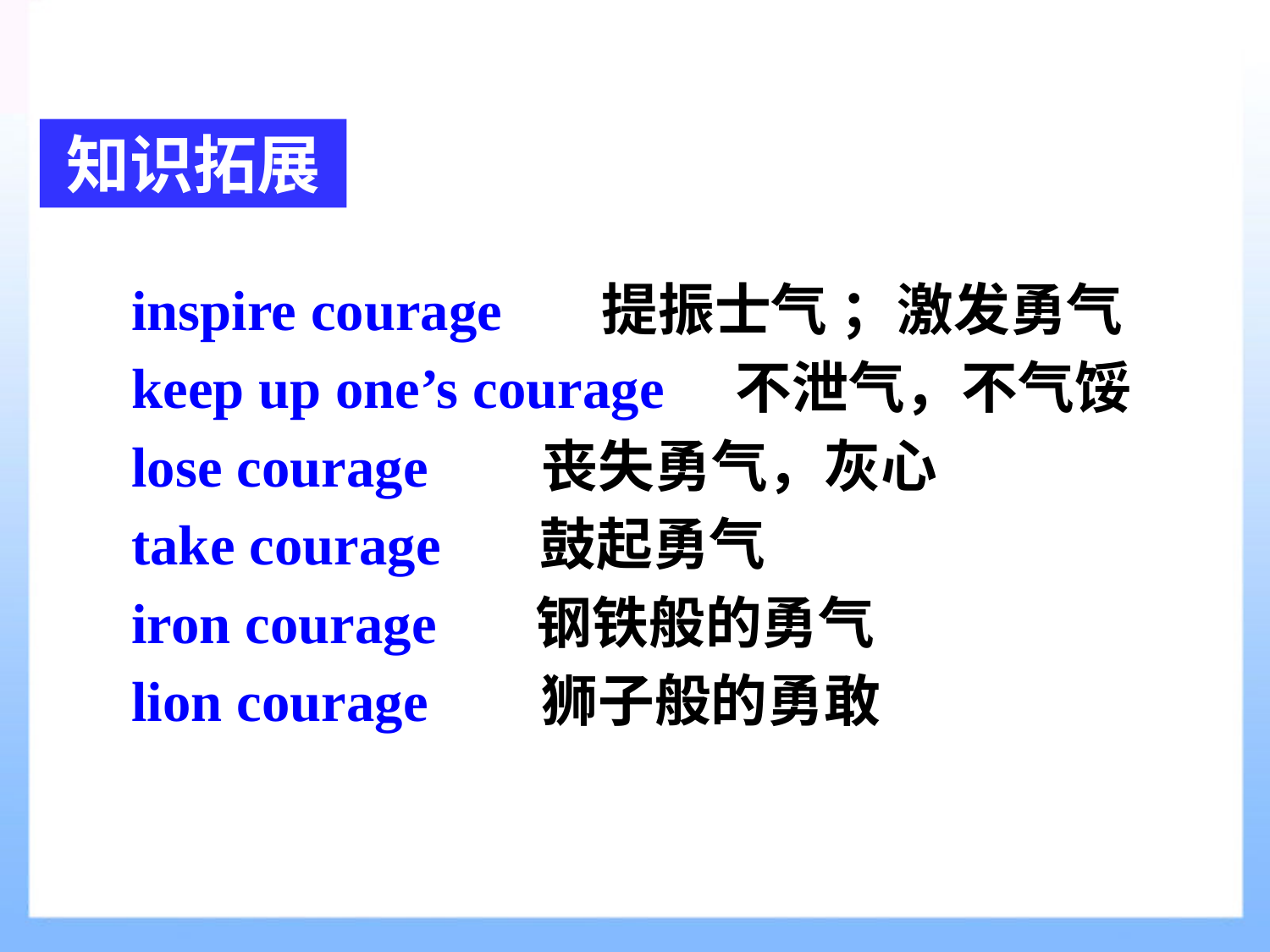

知识拓展
inspire courage      提振士气 ；激发勇气
keep up one’s courage    不泄气，不气馁
lose courage       丧失勇气，灰心
take courage      鼓起勇气
iron courage      钢铁般的勇气
lion courage       狮子般的勇敢